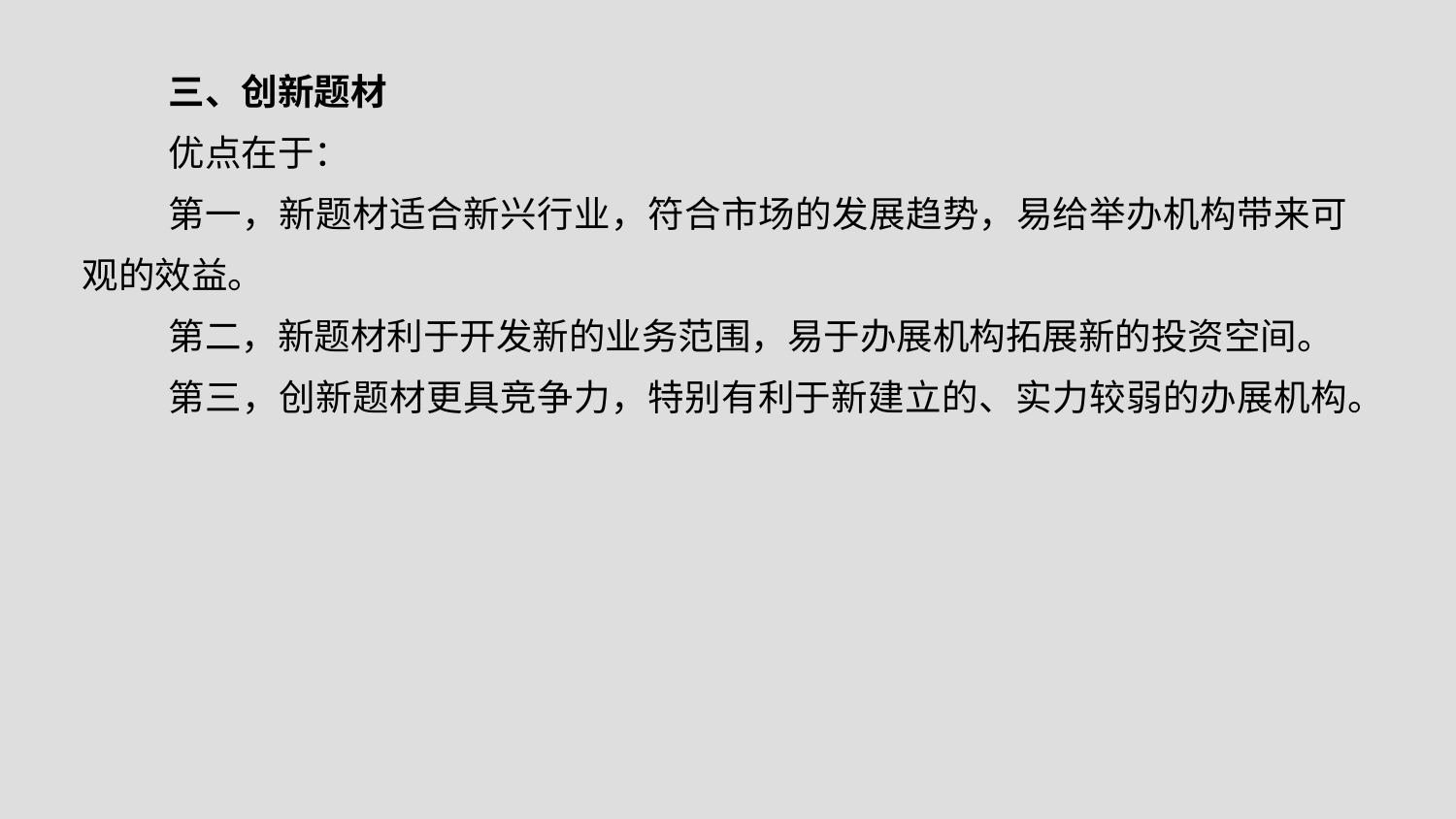

三、创新题材
优点在于：
第一，新题材适合新兴行业，符合市场的发展趋势，易给举办机构带来可观的效益。
第二，新题材利于开发新的业务范围，易于办展机构拓展新的投资空间。
第三，创新题材更具竞争力，特别有利于新建立的、实力较弱的办展机构。